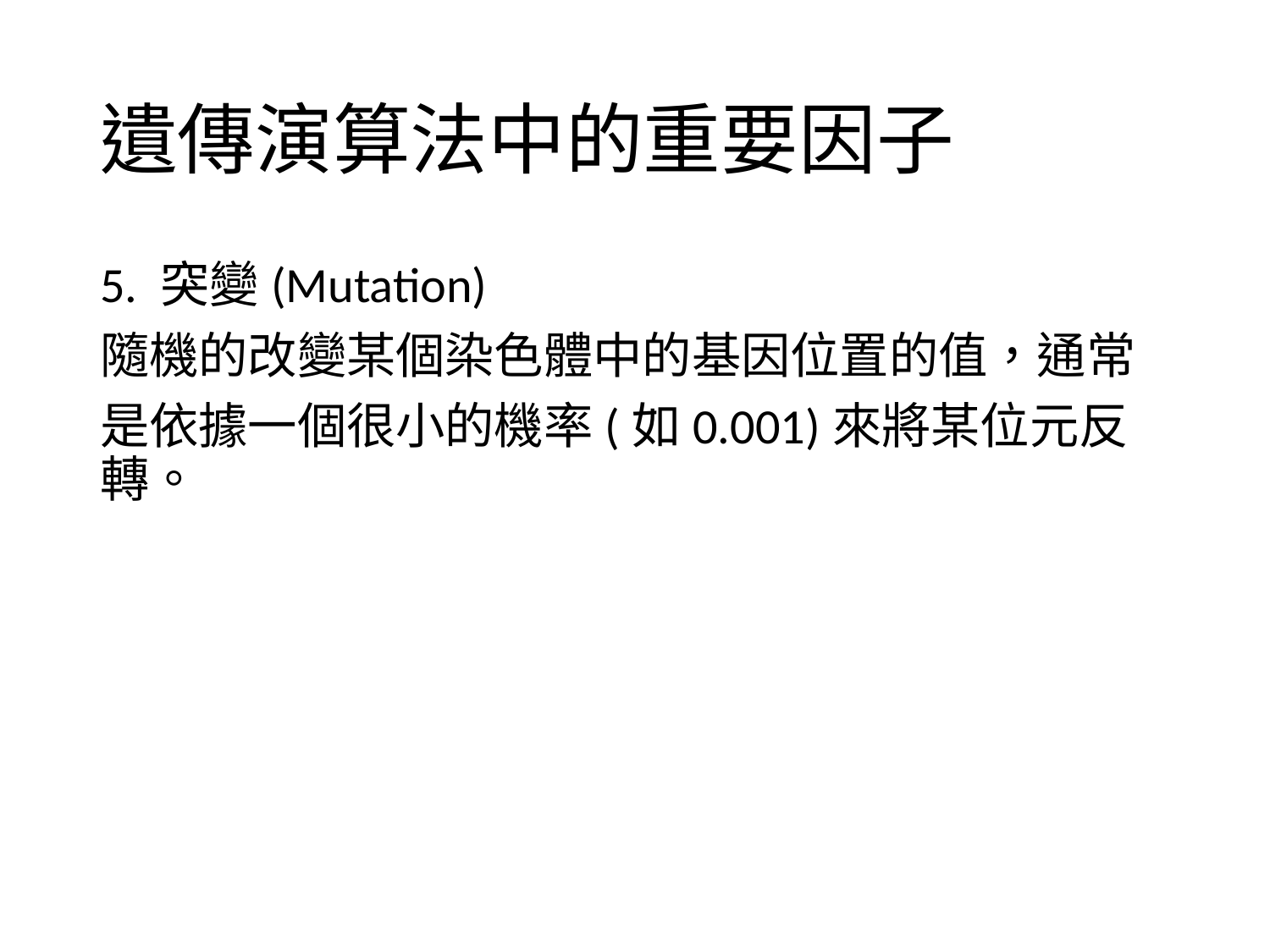

# 遺傳演算法中的重要因子
5. 突變(Mutation)
隨機的改變某個染色體中的基因位置的值，通常
是依據一個很小的機率(如0.001)來將某位元反轉。